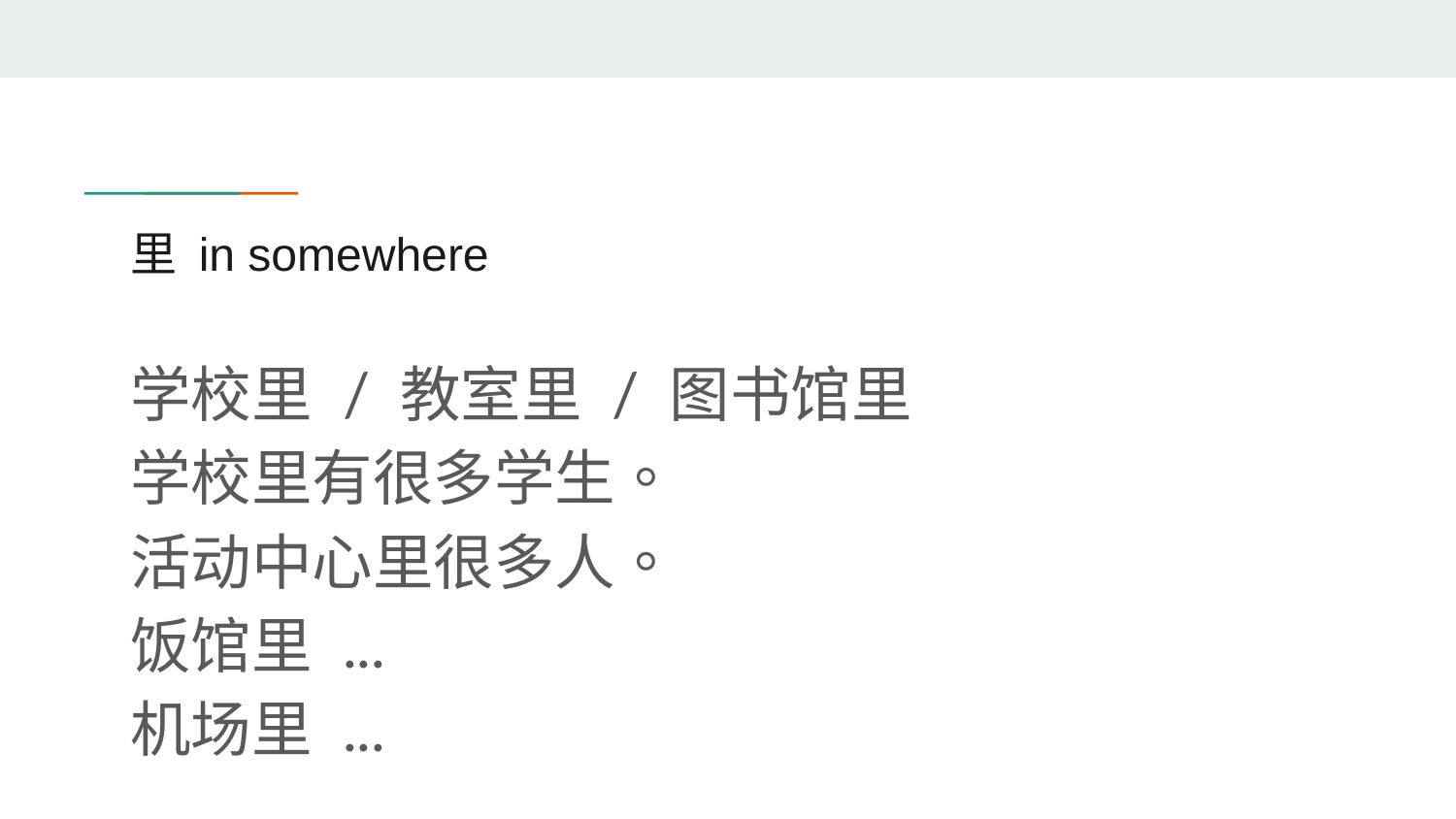

# 里 in somewhere
学校里 / 教室里 / 图书馆里
学校里有很多学生。
活动中心里很多人。
饭馆里 ...
机场里 ...